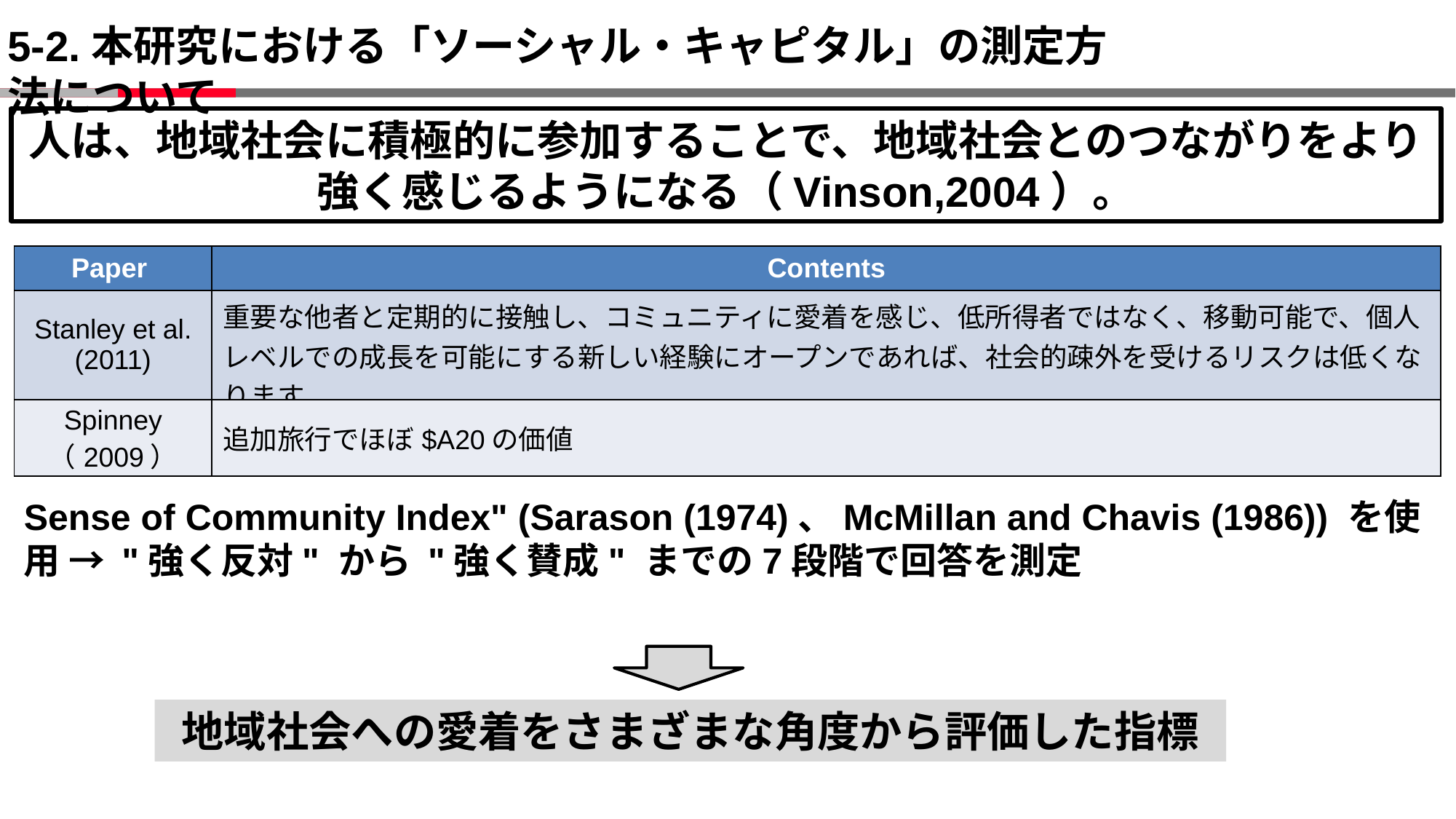

# 5-2.本研究における「ソーシャル・キャピタル」の測定方法について
人は、地域社会に積極的に参加することで、地域社会とのつながりをより強く感じるようになる（Vinson,2004）。
| Paper | Contents |
| --- | --- |
| Stanley et al. (2011) | 重要な他者と定期的に接触し、コミュニティに愛着を感じ、低所得者ではなく、移動可能で、個人レベルでの成長を可能にする新しい経験にオープンであれば、社会的疎外を受けるリスクは低くなります |
| Spinney （2009） | 追加旅行でほぼ$A20の価値 |
Sense of Community Index" (Sarason (1974)、McMillan and Chavis (1986)) を使用 → "強く反対" から "強く賛成" までの7段階で回答を測定

地域社会への愛着をさまざまな角度から評価した指標